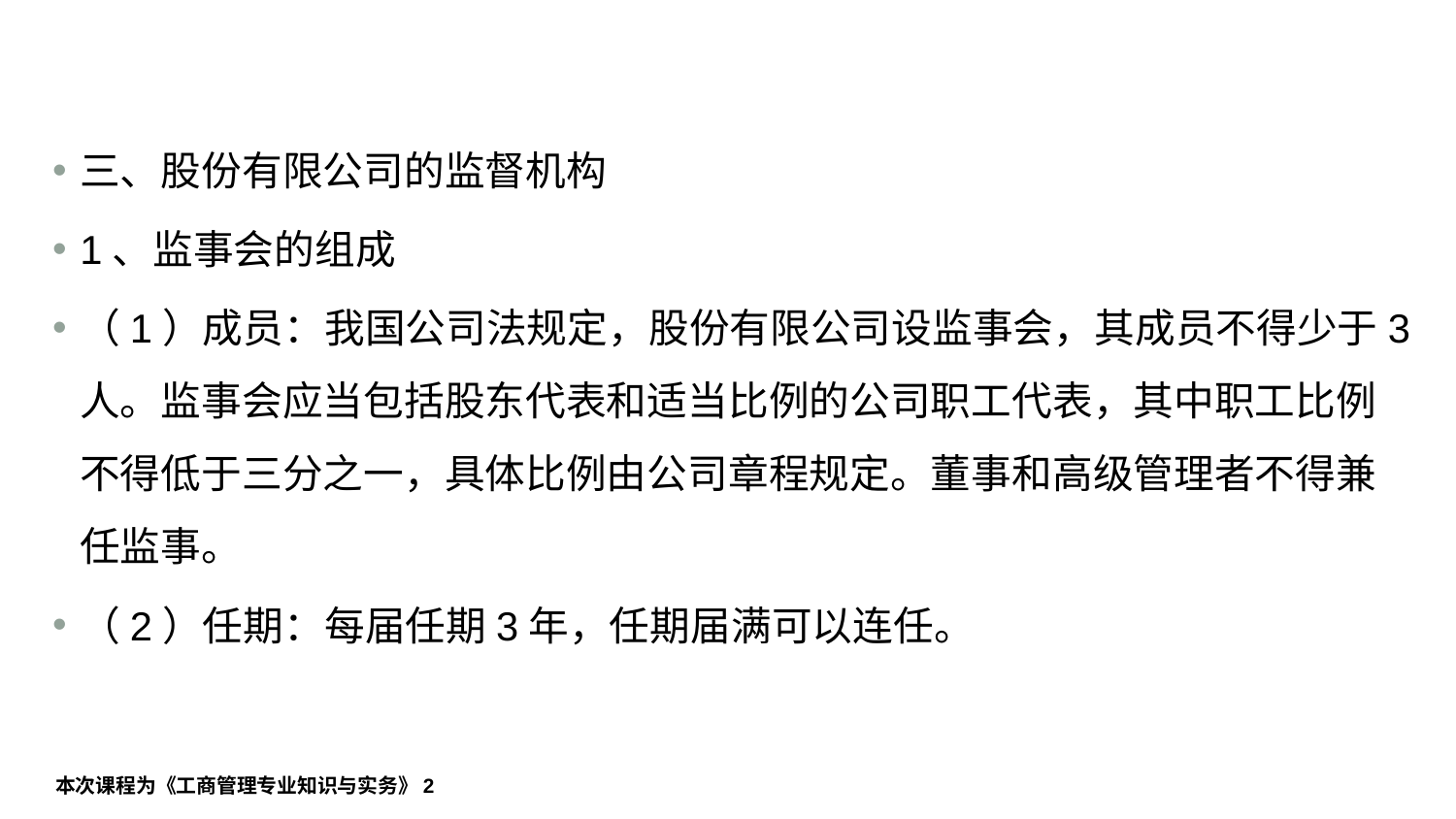

#
三、股份有限公司的监督机构
1、监事会的组成
（1）成员：我国公司法规定，股份有限公司设监事会，其成员不得少于3人。监事会应当包括股东代表和适当比例的公司职工代表，其中职工比例不得低于三分之一，具体比例由公司章程规定。董事和高级管理者不得兼任监事。
（2）任期：每届任期3年，任期届满可以连任。